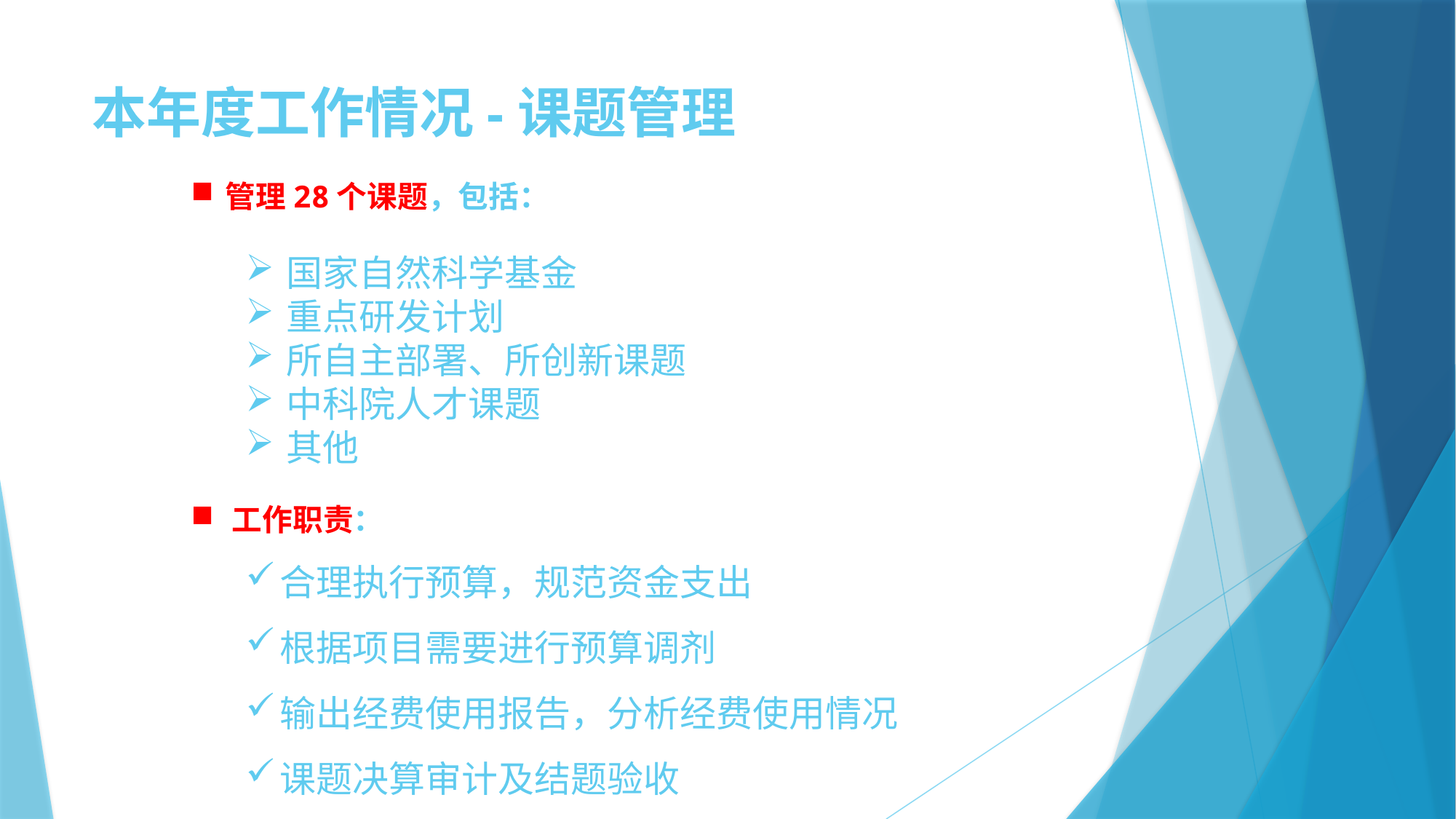

# 本年度工作情况-课题管理
管理28个课题，包括：

国家自然科学基金
重点研发计划
所自主部署、所创新课题
中科院人才课题
其他

工作职责：
合理执行预算，规范资金支出
根据项目需要进行预算调剂
输出经费使用报告，分析经费使用情况
课题决算审计及结题验收